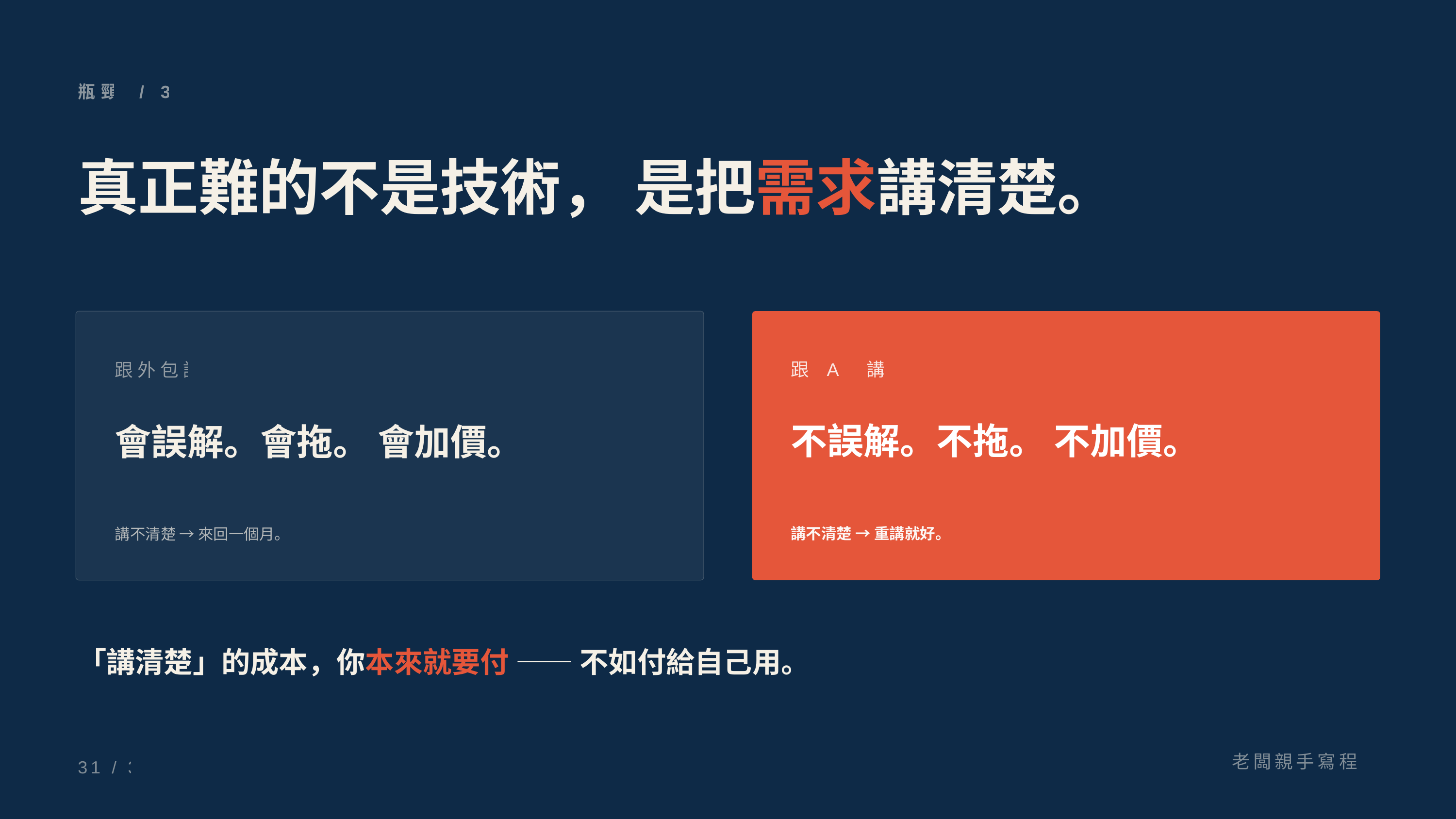

瓶頸 / 30
真正難的不是技術， 是把需求講清楚。

跟 AI 講
跟外包講
不誤解。不拖。 不加價。
會誤解。會拖。 會加價。
講不清楚 → 重講就好。
講不清楚 → 來回一個月。
「講清楚」的成本，你本來就要付 —— 不如付給自己用。
老闆親手寫程式
31 / 36